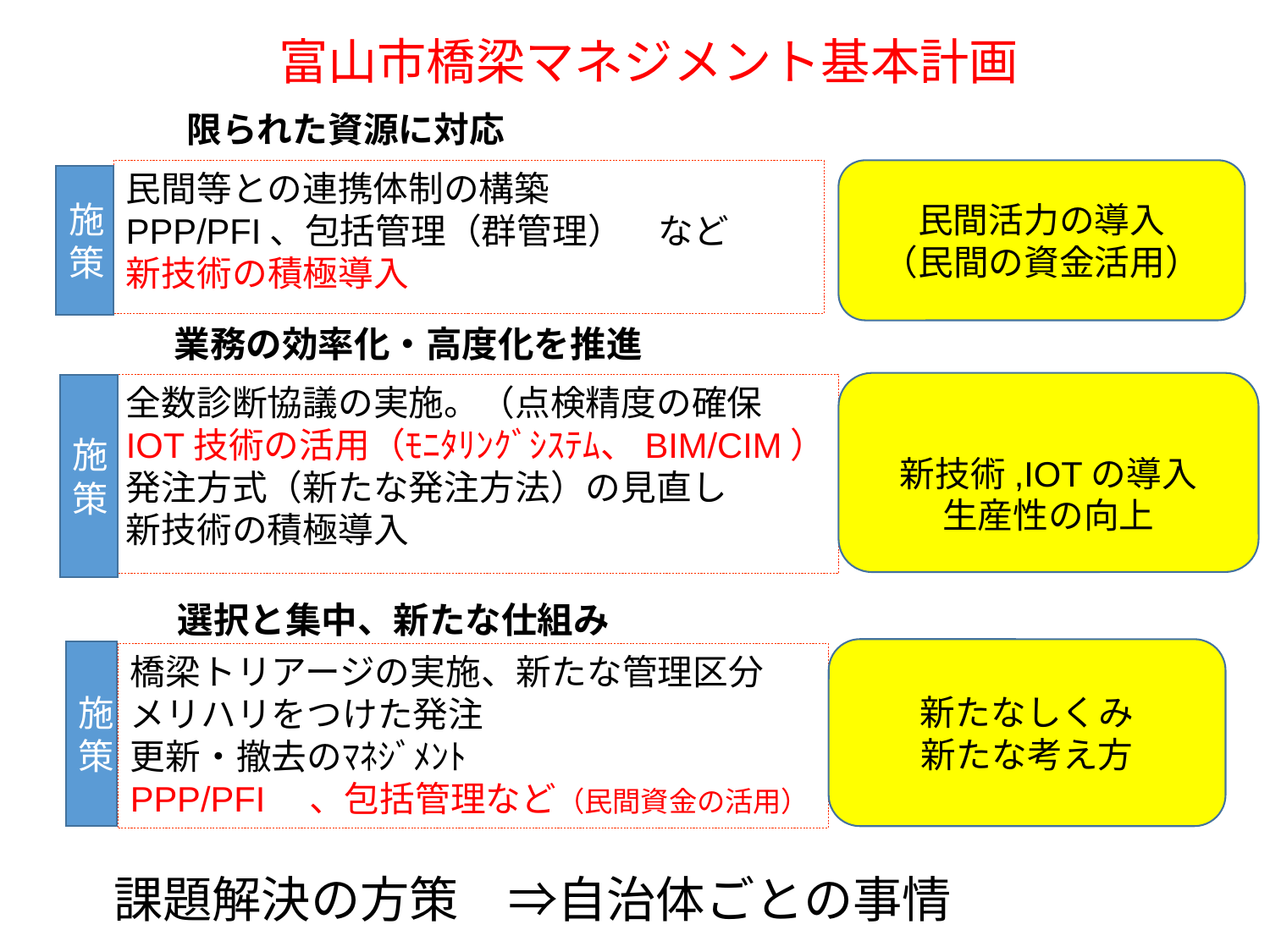

12
富山市橋梁マネジメント基本計画
限られた資源に対応
民間活力の導入
（民間の資金活用）
民間等との連携体制の構築
PPP/PFI、包括管理（群管理）　など
新技術の積極導入
施策
業務の効率化・高度化を推進

新技術,IOTの導入
生産性の向上
全数診断協議の実施。（点検精度の確保
IOT技術の活用（ﾓﾆﾀﾘﾝｸﾞｼｽﾃﾑ、BIM/CIM）
発注方式（新たな発注方法）の見直し
新技術の積極導入
施策
選択と集中、新たな仕組み
新たなしくみ
新たな考え方
施策
橋梁トリアージの実施、新たな管理区分
メリハリをつけた発注
更新・撤去のﾏﾈｼﾞﾒﾝﾄ
PPP/PFI　、包括管理など（民間資金の活用）

課題解決の方策　⇒自治体ごとの事情